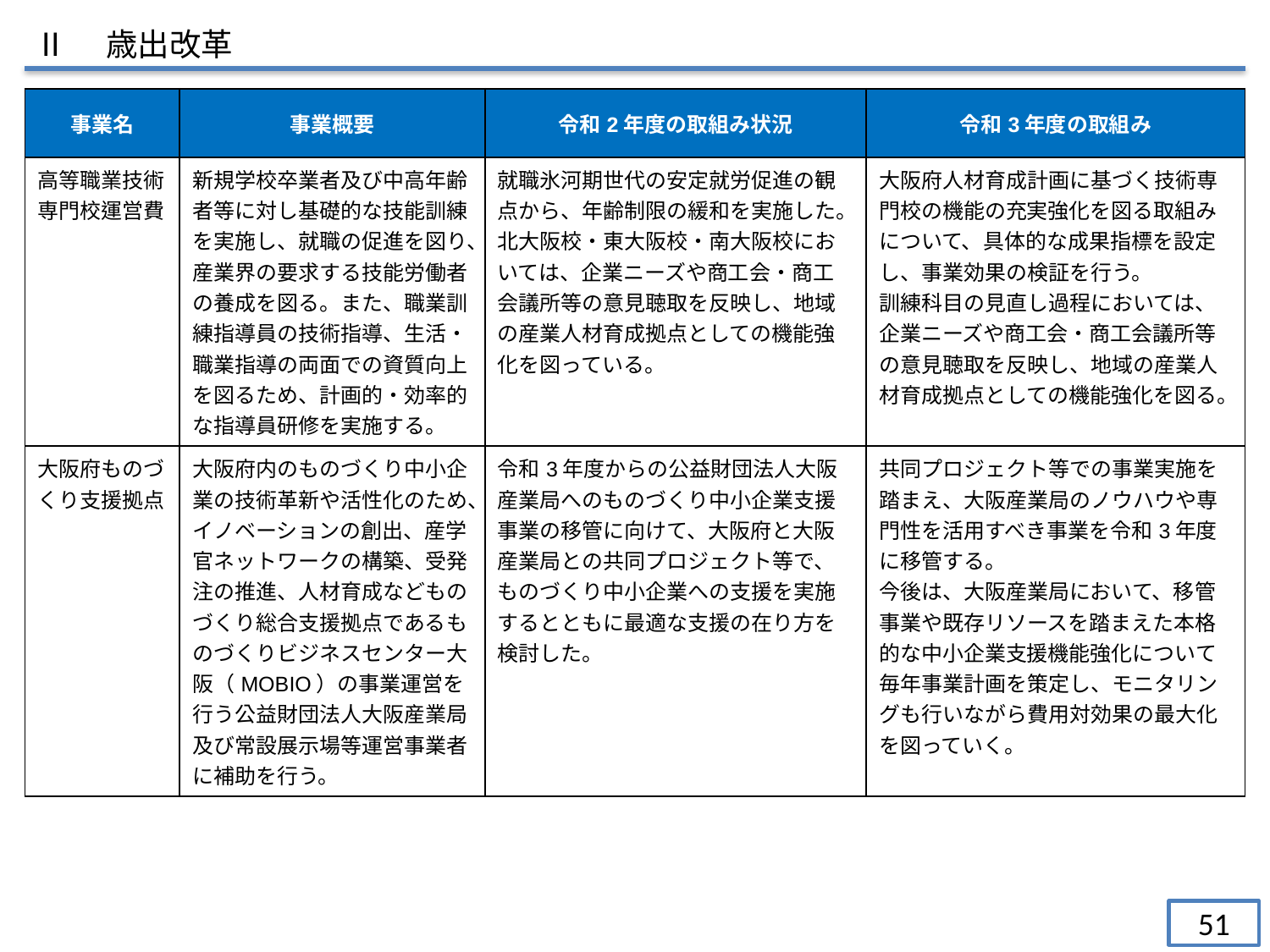

Ⅱ　歳出改革
| 事業名 | 事業概要 | 令和2年度の取組み状況 | 令和3年度の取組み |
| --- | --- | --- | --- |
| 高等職業技術専門校運営費 | 新規学校卒業者及び中高年齢者等に対し基礎的な技能訓練を実施し、就職の促進を図り、産業界の要求する技能労働者の養成を図る。また、職業訓練指導員の技術指導、生活・職業指導の両面での資質向上を図るため、計画的・効率的な指導員研修を実施する。 | 就職氷河期世代の安定就労促進の観点から、年齢制限の緩和を実施した。 北大阪校・東大阪校・南大阪校においては、企業ニーズや商工会・商工会議所等の意見聴取を反映し、地域の産業人材育成拠点としての機能強化を図っている。 | 大阪府人材育成計画に基づく技術専門校の機能の充実強化を図る取組みについて、具体的な成果指標を設定し、事業効果の検証を行う。 訓練科目の見直し過程においては、企業ニーズや商工会・商工会議所等の意見聴取を反映し、地域の産業人材育成拠点としての機能強化を図る。 |
| 大阪府ものづくり支援拠点 | 大阪府内のものづくり中小企業の技術革新や活性化のため、イノベーションの創出、産学官ネットワークの構築、受発注の推進、人材育成などものづくり総合支援拠点であるものづくりビジネスセンター大阪（MOBIO）の事業運営を行う公益財団法人大阪産業局及び常設展示場等運営事業者に補助を行う。 | 令和3年度からの公益財団法人大阪産業局へのものづくり中小企業支援事業の移管に向けて、大阪府と大阪産業局との共同プロジェクト等で、ものづくり中小企業への支援を実施するとともに最適な支援の在り方を検討した。 | 共同プロジェクト等での事業実施を踏まえ、大阪産業局のノウハウや専門性を活用すべき事業を令和3年度に移管する。 今後は、大阪産業局において、移管事業や既存リソースを踏まえた本格的な中小企業支援機能強化について毎年事業計画を策定し、モニタリングも行いながら費用対効果の最大化を図っていく。 |
51